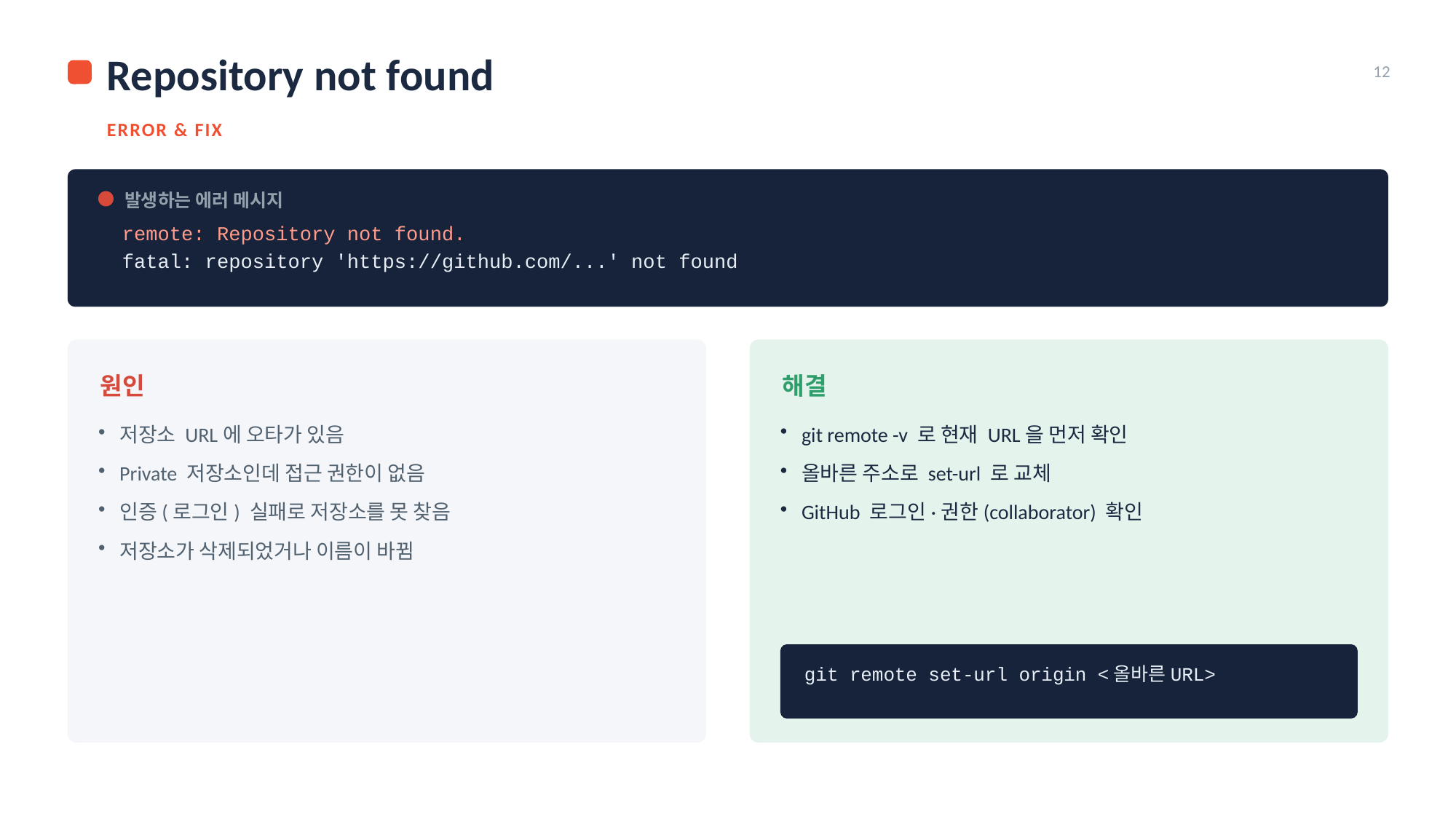

Repository not found
12

ERROR & FIX

발생하는 에러 메시지

remote: Repository not found.
fatal: repository 'https://github.com/...' not found

원인
해결
저장소 URL에 오타가 있음
Private 저장소인데 접근 권한이 없음
인증(로그인) 실패로 저장소를 못 찾음
저장소가 삭제되었거나 이름이 바뀜
git remote -v 로 현재 URL을 먼저 확인
올바른 주소로 set-url 로 교체
GitHub 로그인·권한(collaborator) 확인

git remote set-url origin <올바른URL>